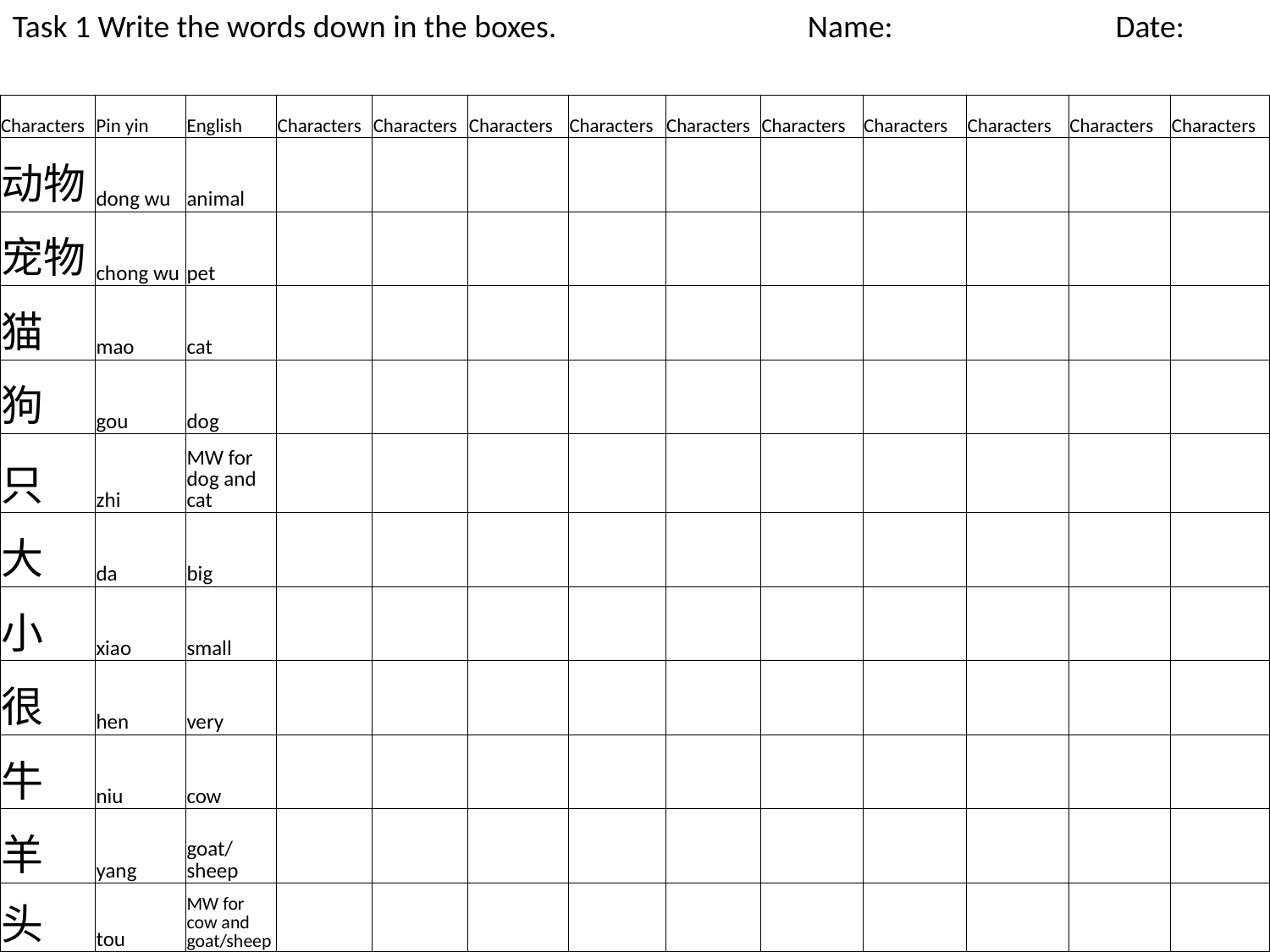

Task 1 Write the words down in the boxes.                                   Name:                               Date:
| Characters | Pin yin | English | Characters | Characters | Characters | Characters | Characters | Characters | Characters | Characters | Characters | Characters |
| --- | --- | --- | --- | --- | --- | --- | --- | --- | --- | --- | --- | --- |
| 动物 | dong wu | animal |  |  |  |  |  |  |  |  |  |  |
| 宠物 | chong wu | pet |  |  |  |  |  |  |  |  |  |  |
| 猫 | mao | cat |  |  |  |  |  |  |  |  |  |  |
| 狗 | gou | dog |  |  |  |  |  |  |  |  |  |  |
| 只 | zhi | MW for dog and cat |  |  |  |  |  |  |  |  |  |  |
| 大 | da | big |  |  |  |  |  |  |  |  |  |  |
| 小 | xiao | small |  |  |  |  |  |  |  |  |  |  |
| 很 | hen | very |  |  |  |  |  |  |  |  |  |  |
| 牛 | niu | cow |  |  |  |  |  |  |  |  |  |  |
| 羊 | yang | goat/sheep |  |  |  |  |  |  |  |  |  |  |
| 头 | tou | MW for cow and goat/sheep |  |  |  |  |  |  |  |  |  |  |